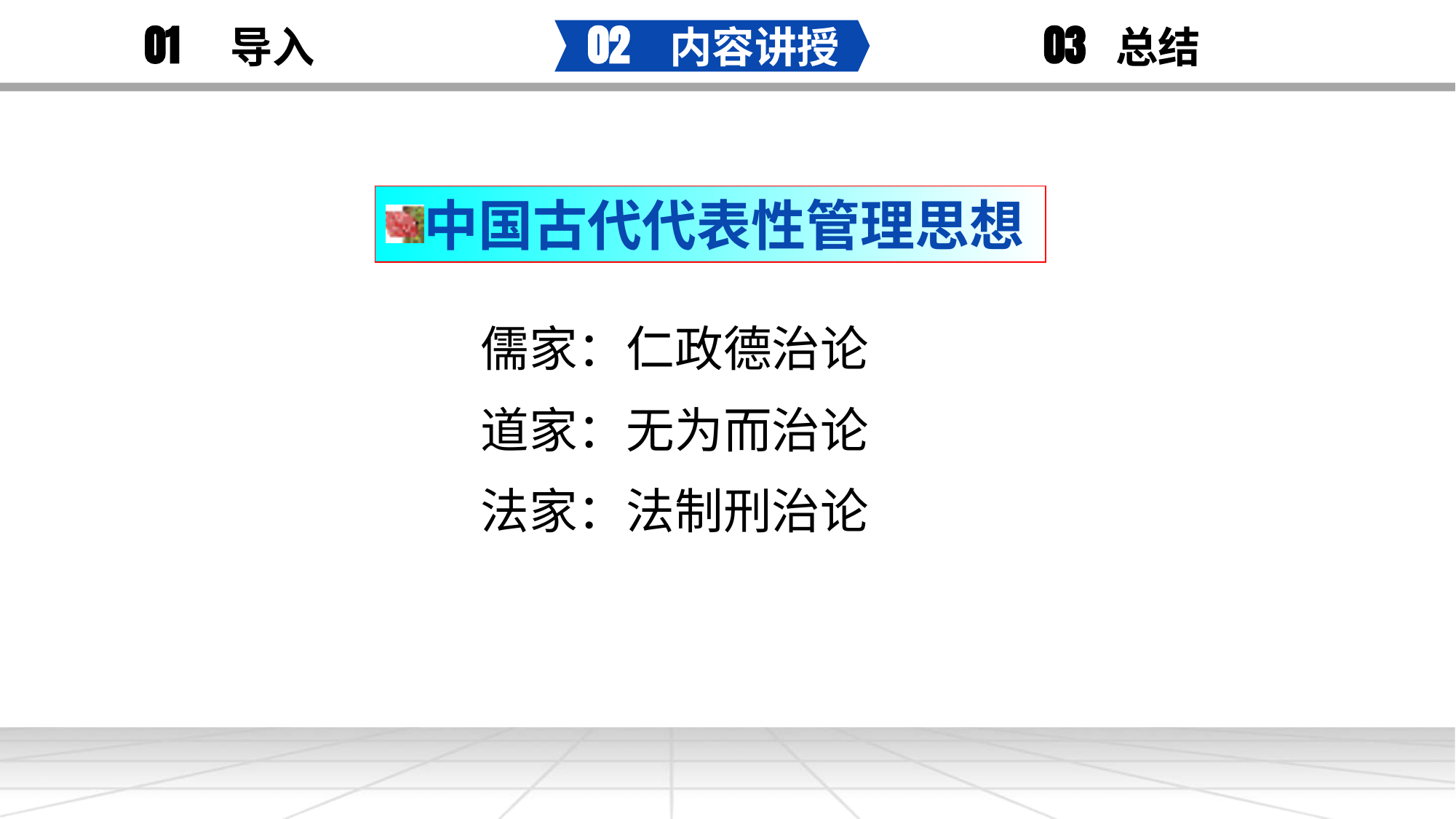

02   内容讲授
03  总结
01    导入

添加
标题
中国古代代表性管理思想
儒家：仁政德治论
道家：无为而治论
法家：法制刑治论